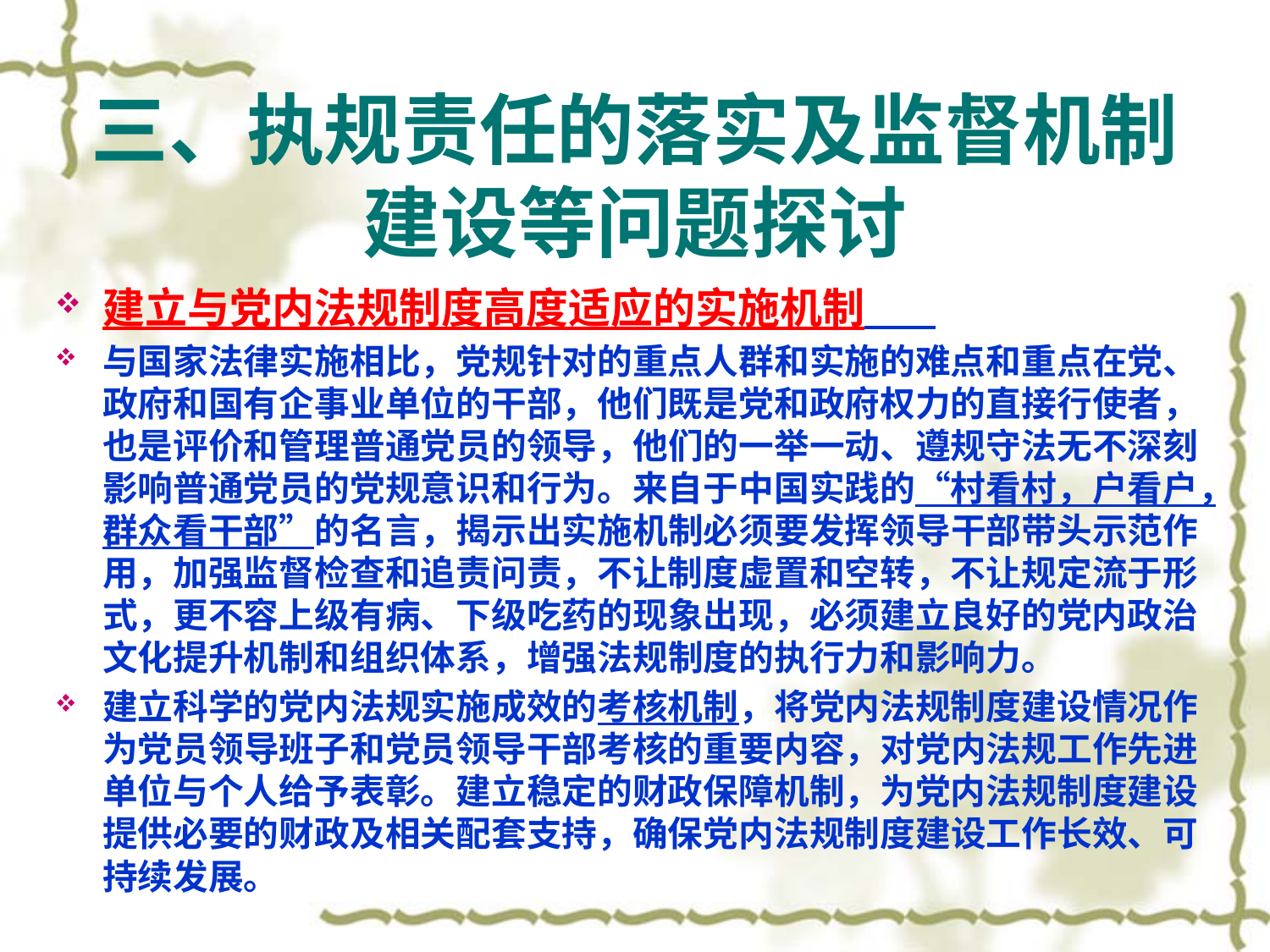

# 三、执规责任的落实及监督机制建设等问题探讨
建立与党内法规制度高度适应的实施机制
与国家法律实施相比，党规针对的重点人群和实施的难点和重点在党、政府和国有企事业单位的干部，他们既是党和政府权力的直接行使者，也是评价和管理普通党员的领导，他们的一举一动、遵规守法无不深刻影响普通党员的党规意识和行为。来自于中国实践的“村看村，户看户，群众看干部”的名言，揭示出实施机制必须要发挥领导干部带头示范作用，加强监督检查和追责问责，不让制度虚置和空转，不让规定流于形式，更不容上级有病、下级吃药的现象出现，必须建立良好的党内政治文化提升机制和组织体系，增强法规制度的执行力和影响力。
建立科学的党内法规实施成效的考核机制，将党内法规制度建设情况作为党员领导班子和党员领导干部考核的重要内容，对党内法规工作先进单位与个人给予表彰。建立稳定的财政保障机制，为党内法规制度建设提供必要的财政及相关配套支持，确保党内法规制度建设工作长效、可持续发展。